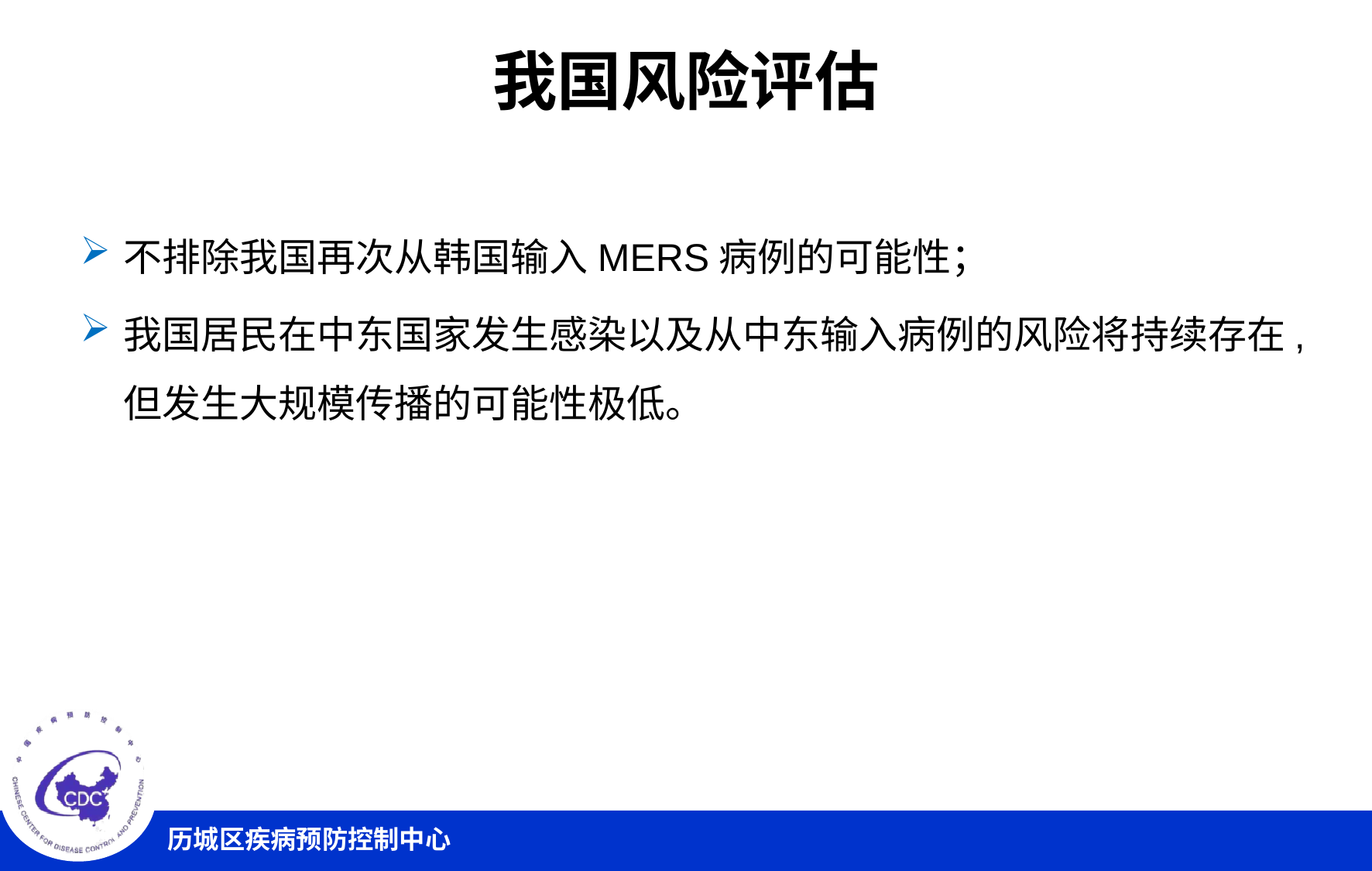

# 我国风险评估
不排除我国再次从韩国输入MERS病例的可能性；
我国居民在中东国家发生感染以及从中东输入病例的风险将持续存在,但发生大规模传播的可能性极低。